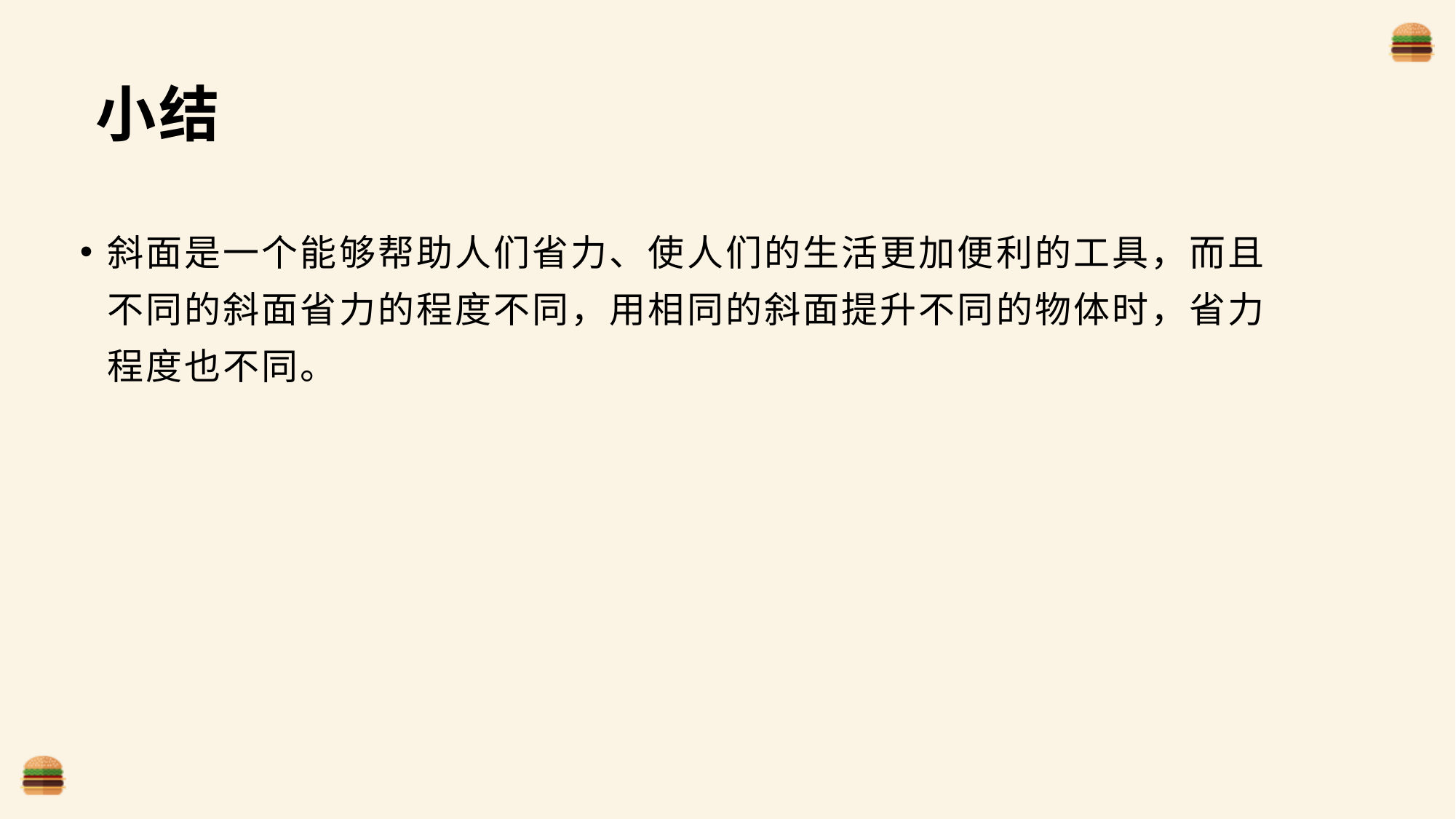

# 小结
斜面是一个能够帮助人们省力、使人们的生活更加便利的工具，而且不同的斜面省力的程度不同，用相同的斜面提升不同的物体时，省力程度也不同。